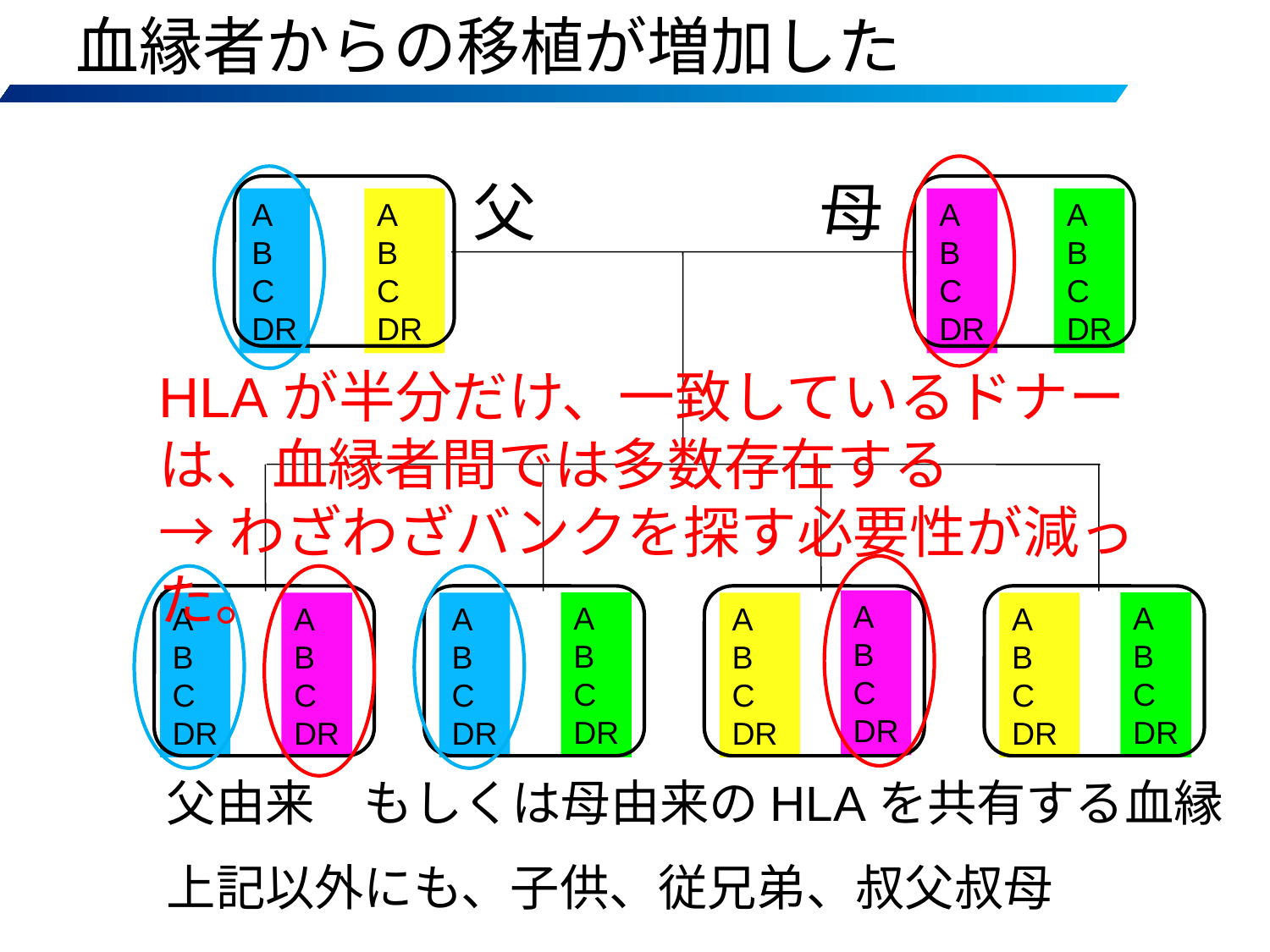

血縁者からの移植が増加した

父
母
A
B
C
DR
A
B
C
DR
A
B
C
DR
A
B
C
DR

A
B
C
DR
A
B
C
DR
A
B
C
DR
A
B
C
DR
A
B
C
DR
A
B
C
DR
A
B
C
DR
A
B
C
DR

HLAが半分だけ、一致しているドナーは、血縁者間では多数存在する
→わざわざバンクを探す必要性が減った。

父由来　もしくは母由来のHLAを共有する血縁
上記以外にも、子供、従兄弟、叔父叔母